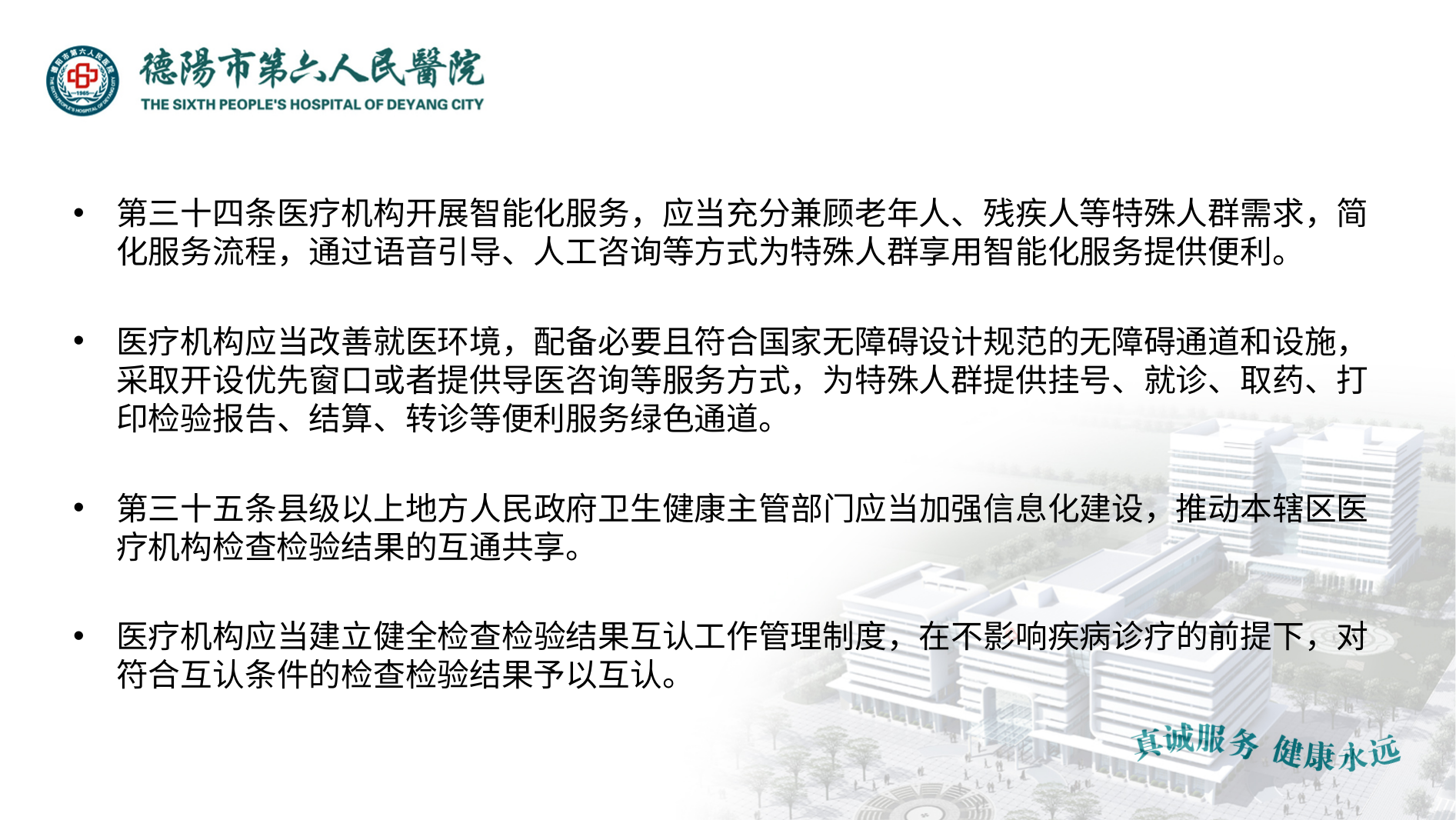

#
第三十四条医疗机构开展智能化服务，应当充分兼顾老年人、残疾人等特殊人群需求，简化服务流程，通过语音引导、人工咨询等方式为特殊人群享用智能化服务提供便利。

医疗机构应当改善就医环境，配备必要且符合国家无障碍设计规范的无障碍通道和设施，采取开设优先窗口或者提供导医咨询等服务方式，为特殊人群提供挂号、就诊、取药、打印检验报告、结算、转诊等便利服务绿色通道。

第三十五条县级以上地方人民政府卫生健康主管部门应当加强信息化建设，推动本辖区医疗机构检查检验结果的互通共享。

医疗机构应当建立健全检查检验结果互认工作管理制度，在不影响疾病诊疗的前提下，对符合互认条件的检查检验结果予以互认。